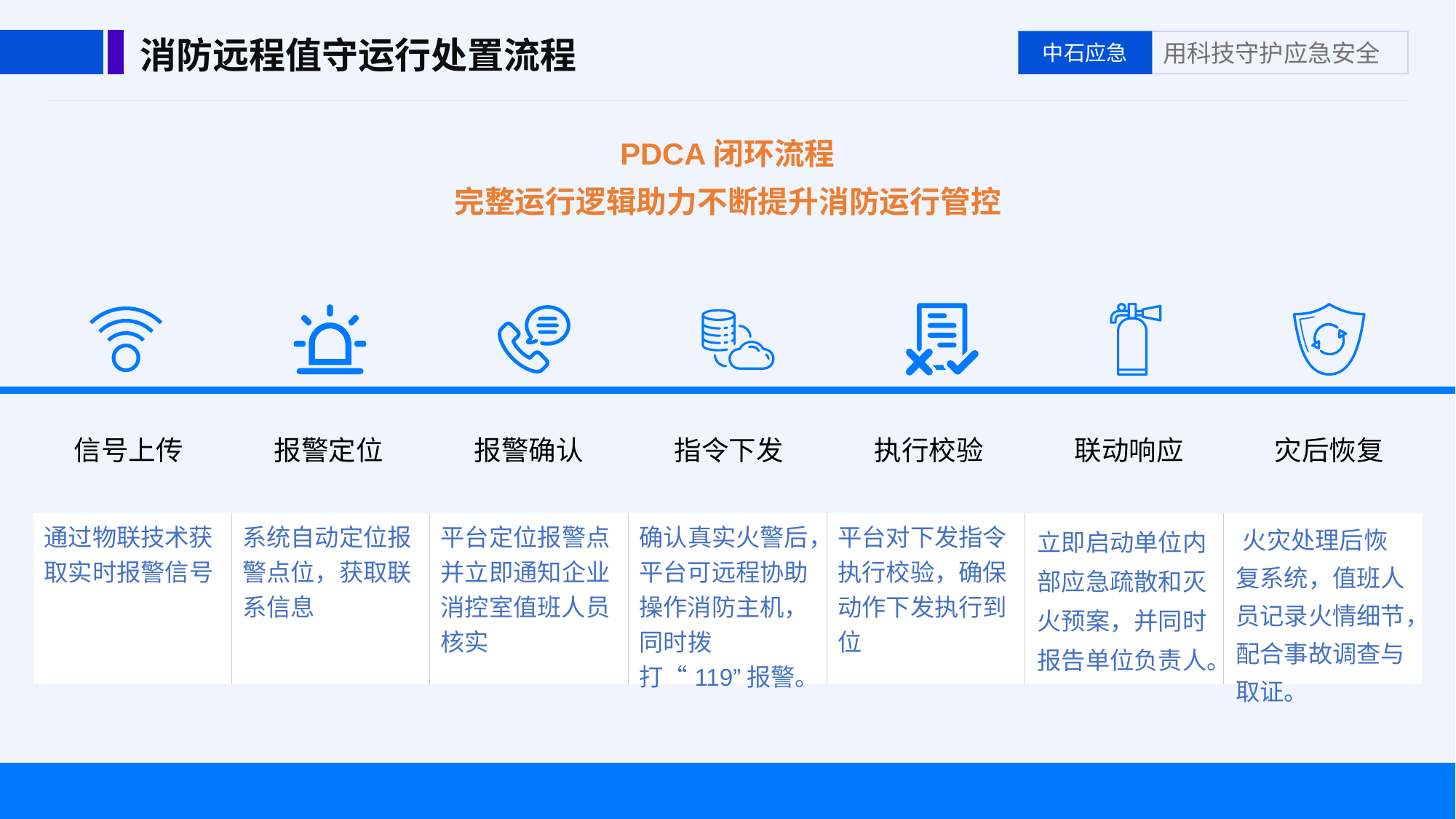

消防远程值守运行处置流程
PDCA闭环流程
完整运行逻辑助力不断提升消防运行管控

信号上传
报警定位
报警确认
指令下发
执行校验
联动响应
灾后恢复
| 通过物联技术获取实时报警信号 | 系统自动定位报警点位，获取联系信息 | 平台定位报警点并立即通知企业消控室值班人员核实 | 确认真实火警后，平台可远程协助操作消防主机，同时拨打“119”报警。 | 平台对下发指令执行校验，确保动作下发执行到位 | 立即启动单位内部应急疏散和灭火预案，并同时报告单位负责人。 | 火灾处理后恢复系统，值班人员记录火情细节，配合事故调查与取证。 |
| --- | --- | --- | --- | --- | --- | --- |